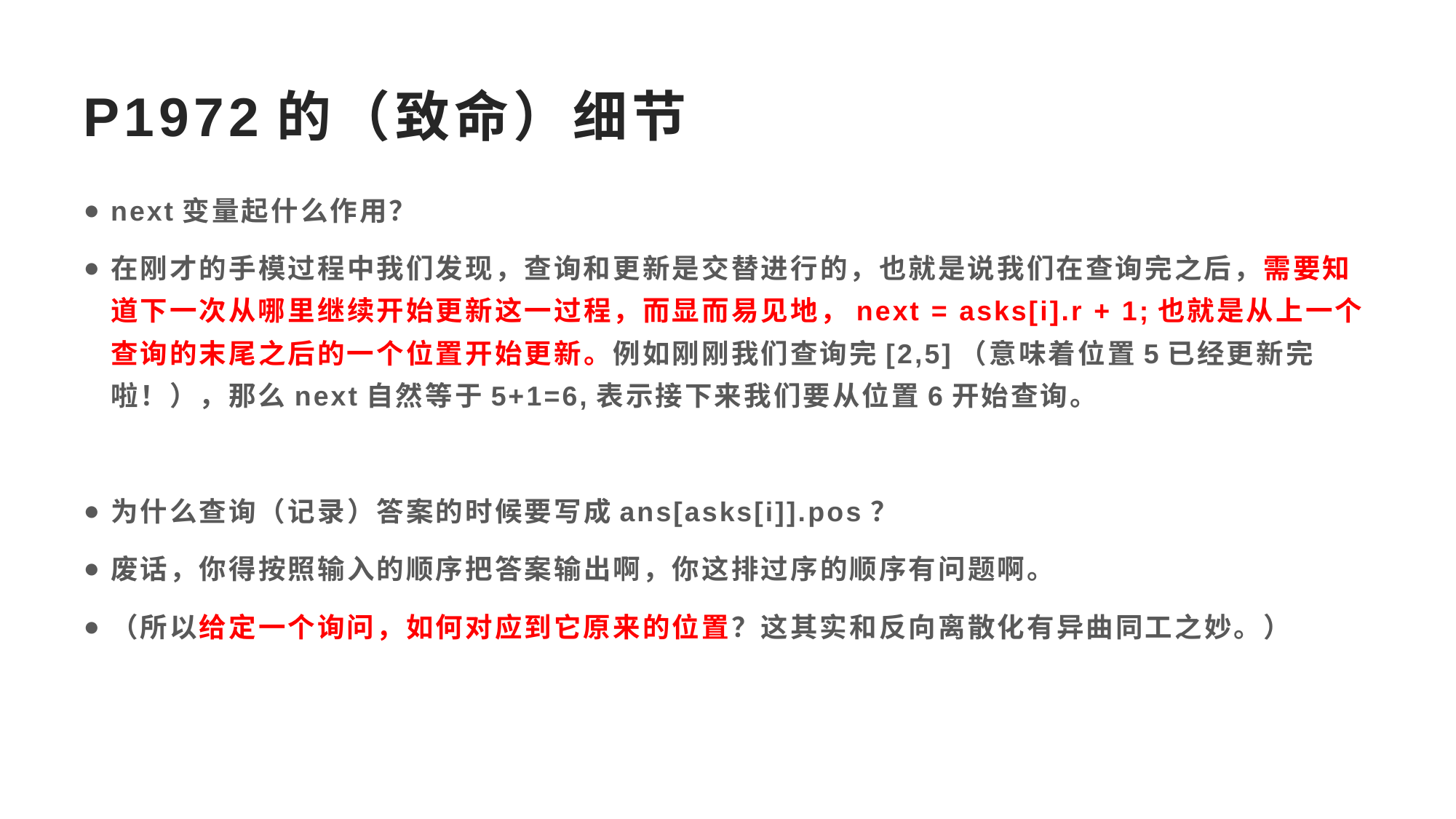

# P1972的（致命）细节
next变量起什么作用？
在刚才的手模过程中我们发现，查询和更新是交替进行的，也就是说我们在查询完之后，需要知道下一次从哪里继续开始更新这一过程，而显而易见地，next = asks[i].r + 1;也就是从上一个查询的末尾之后的一个位置开始更新。例如刚刚我们查询完[2,5]（意味着位置5已经更新完啦！），那么next自然等于5+1=6,表示接下来我们要从位置6开始查询。

为什么查询（记录）答案的时候要写成ans[asks[i]].pos？
废话，你得按照输入的顺序把答案输出啊，你这排过序的顺序有问题啊。
（所以给定一个询问，如何对应到它原来的位置？这其实和反向离散化有异曲同工之妙。）